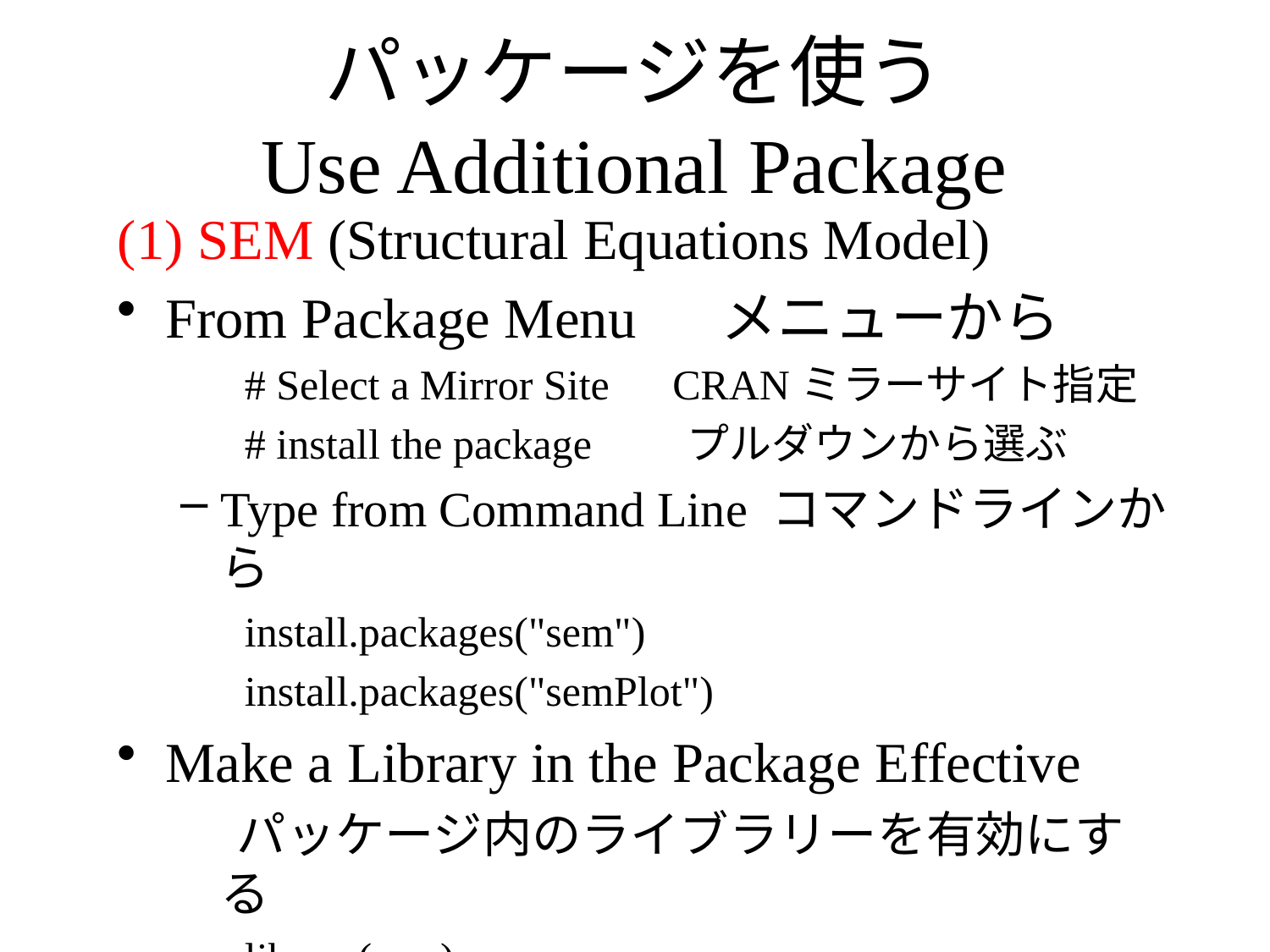

# パッケージを使う Use Additional Package
(1) SEM (Structural Equations Model)
From Package Menu 　メニューから
# Select a Mirror Site　CRANミラーサイト指定
# install the package　　プルダウンから選ぶ
Type from Command Line コマンドラインから
install.packages("sem")
install.packages("semPlot")
Make a Library in the Package Effective
    パッケージ内のライブラリーを有効にする
library(sem)
library(semPlot)